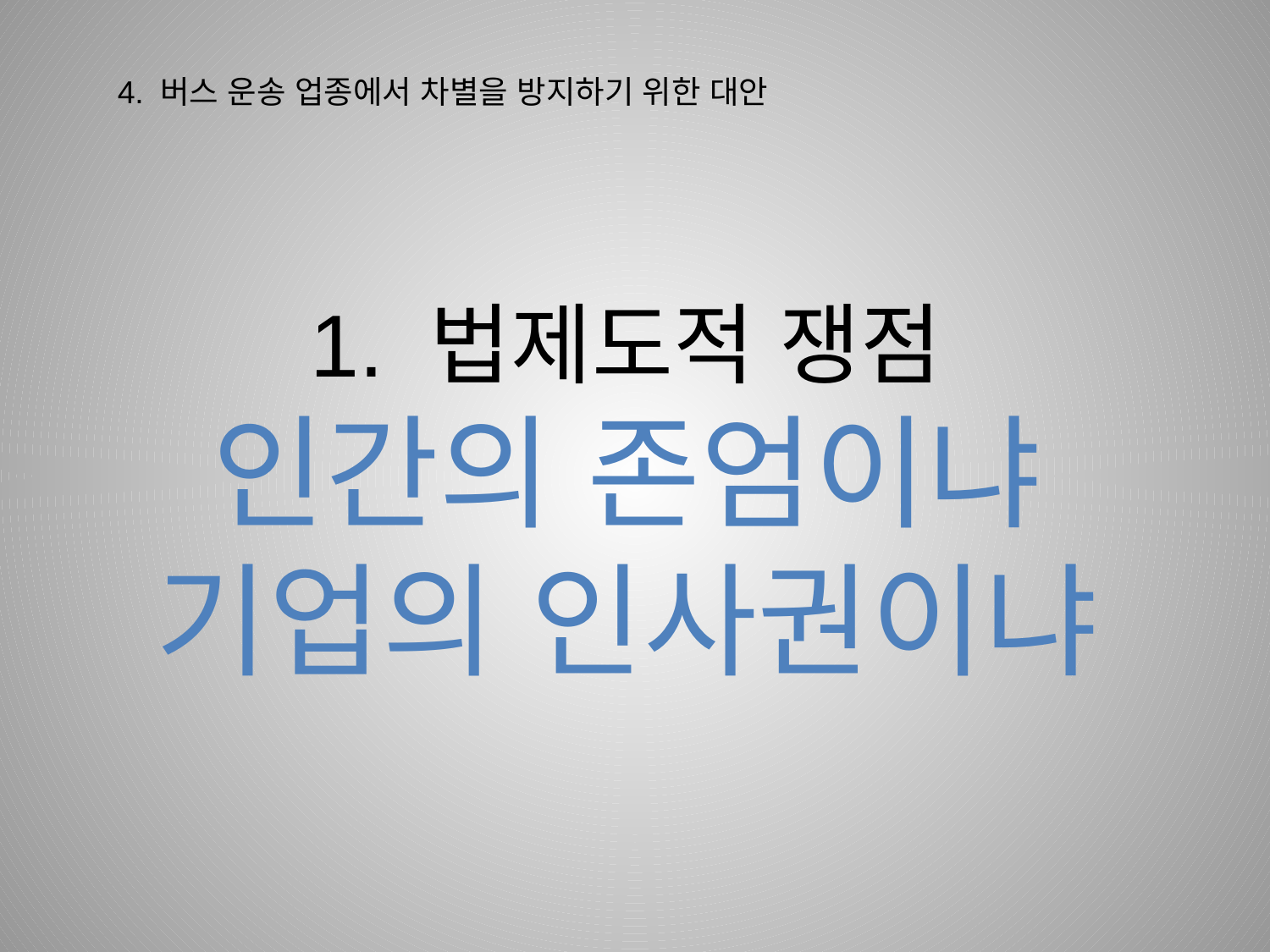

4. 버스 운송 업종에서 차별을 방지하기 위한 대안
# 1. 법제도적 쟁점 인간의 존엄이냐 기업의 인사권이냐